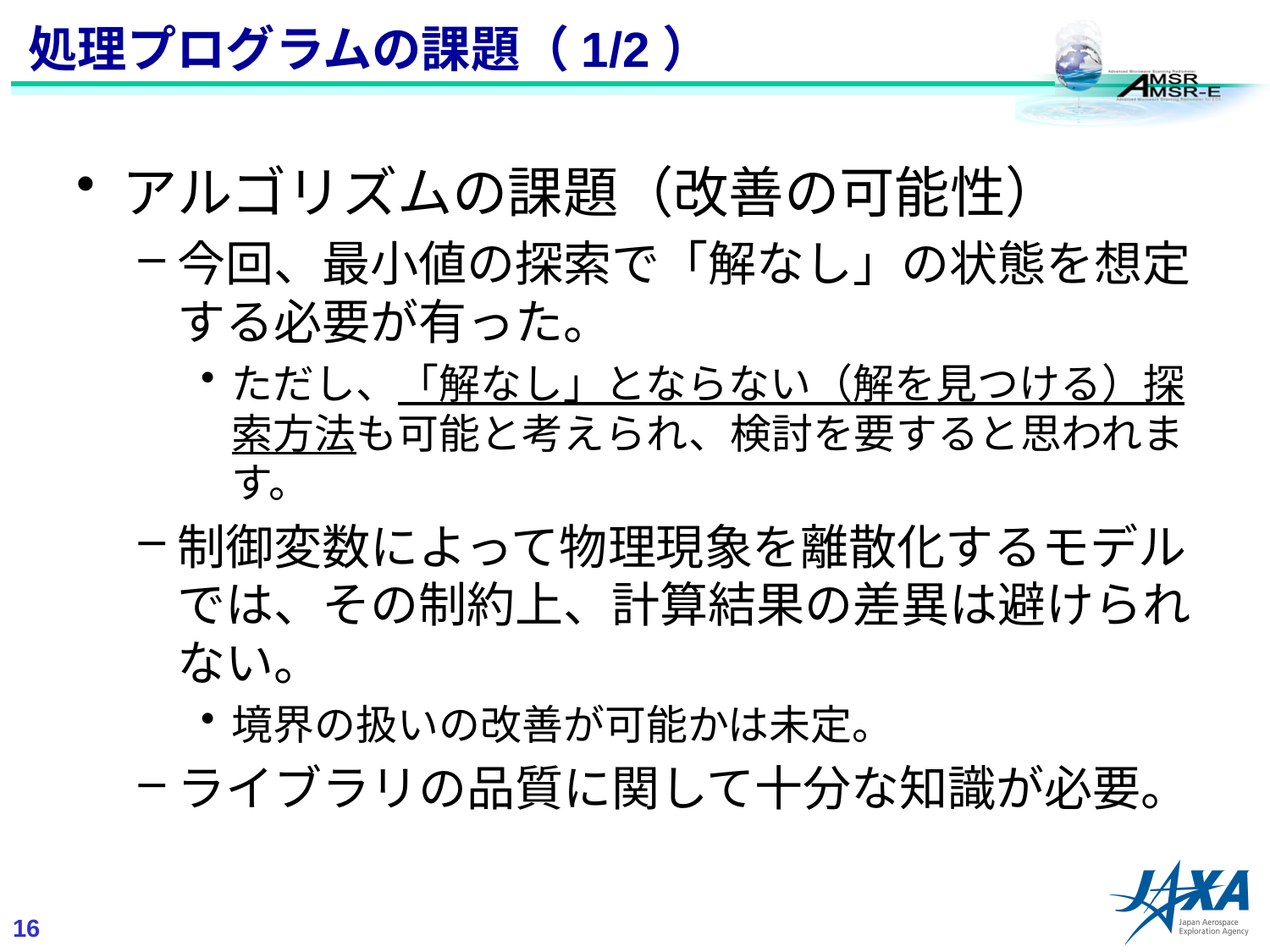

処理プログラムの課題（1/2）
アルゴリズムの課題（改善の可能性）
今回、最小値の探索で「解なし」の状態を想定する必要が有った。
ただし、「解なし」とならない（解を見つける）探索方法も可能と考えられ、検討を要すると思われます。
制御変数によって物理現象を離散化するモデルでは、その制約上、計算結果の差異は避けられない。
境界の扱いの改善が可能かは未定。
ライブラリの品質に関して十分な知識が必要。
16